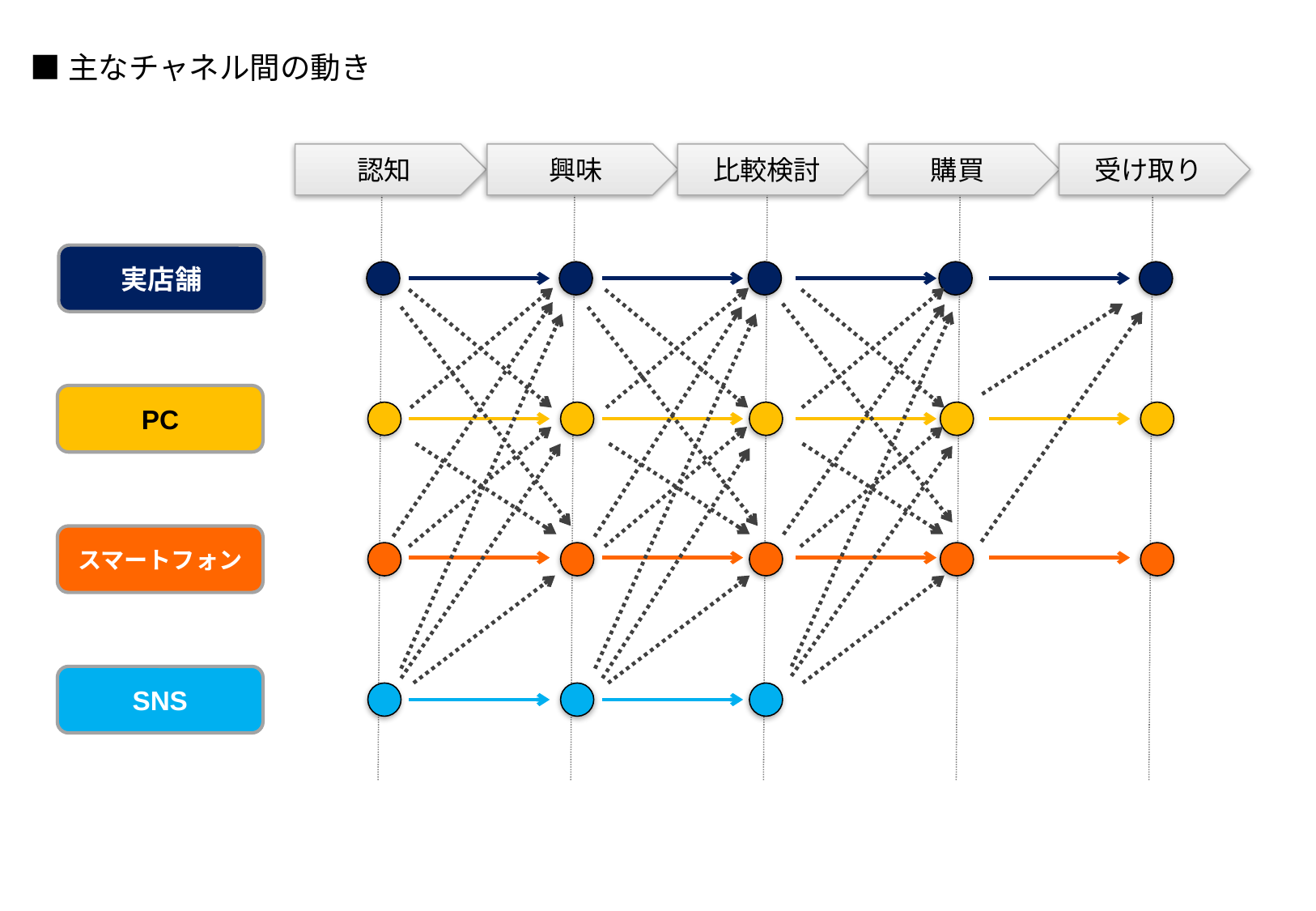

■主なチャネル間の動き
認知
興味
比較検討
購買
受け取り
実店舗

PC

スマートフォン

SNS